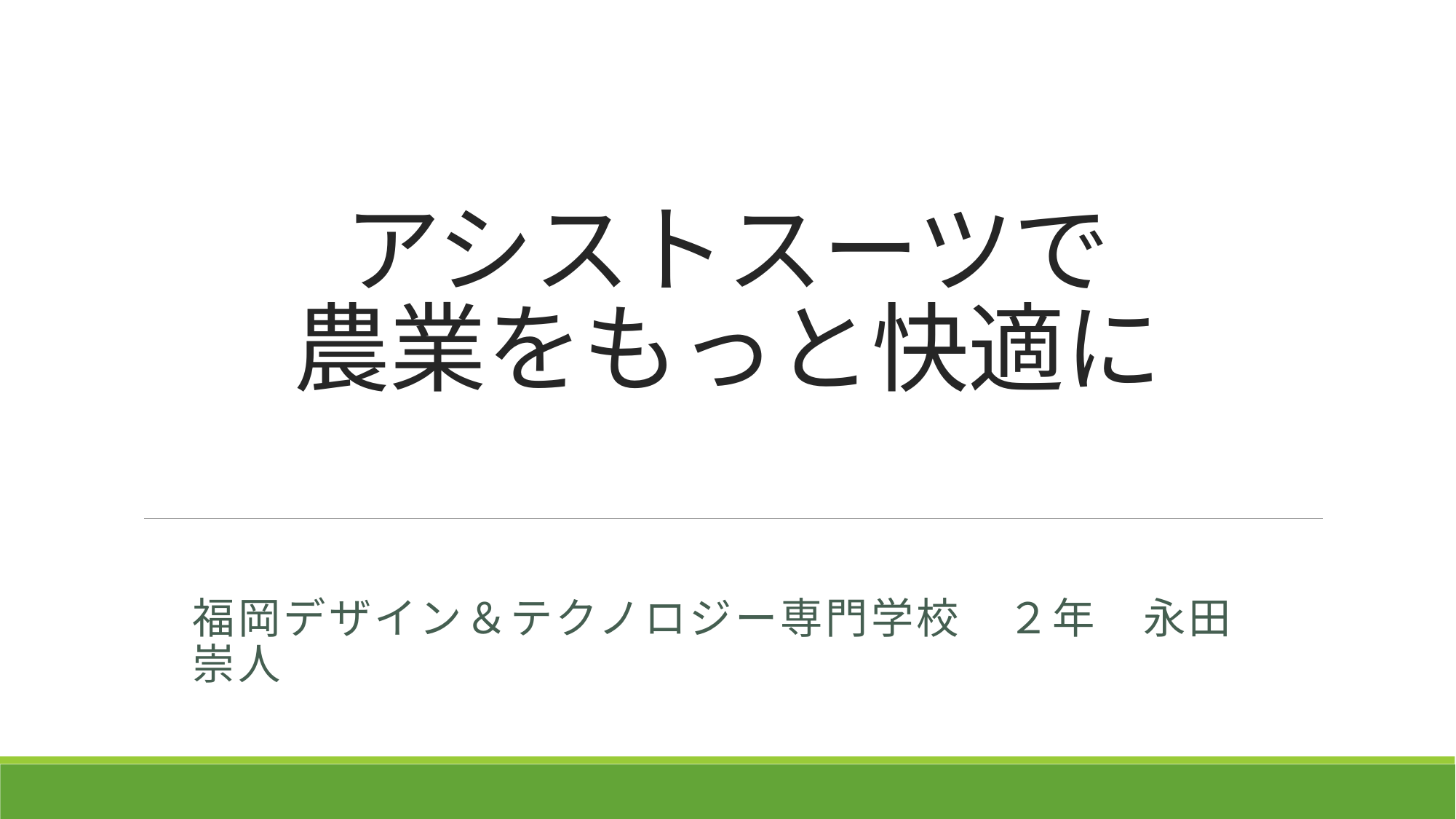

# アシストスーツで 農業をもっと快適に
福岡デザイン＆テクノロジー専門学校　２年　永田崇人